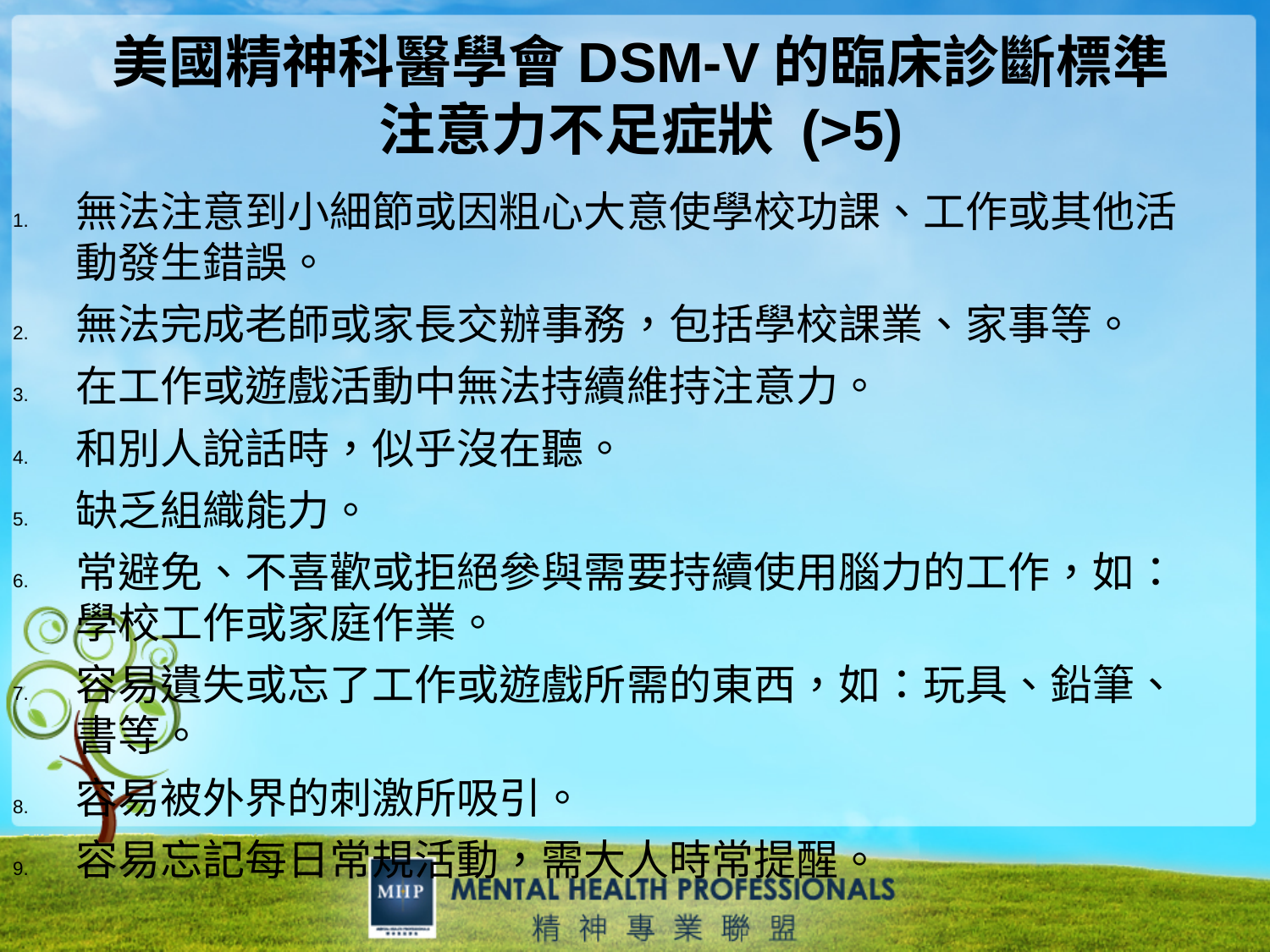

美國精神科醫學會DSM-V的臨床診斷標準
注意力不足症狀 (>5)
無法注意到小細節或因粗心大意使學校功課、工作或其他活動發生錯誤。
無法完成老師或家長交辦事務，包括學校課業、家事等。
在工作或遊戲活動中無法持續維持注意力。
和別人說話時，似乎沒在聽。
缺乏組織能力。
常避免、不喜歡或拒絕參與需要持續使用腦力的工作，如：學校工作或家庭作業。
容易遺失或忘了工作或遊戲所需的東西，如：玩具、鉛筆、書等。
容易被外界的刺激所吸引。
容易忘記每日常規活動，需大人時常提醒。